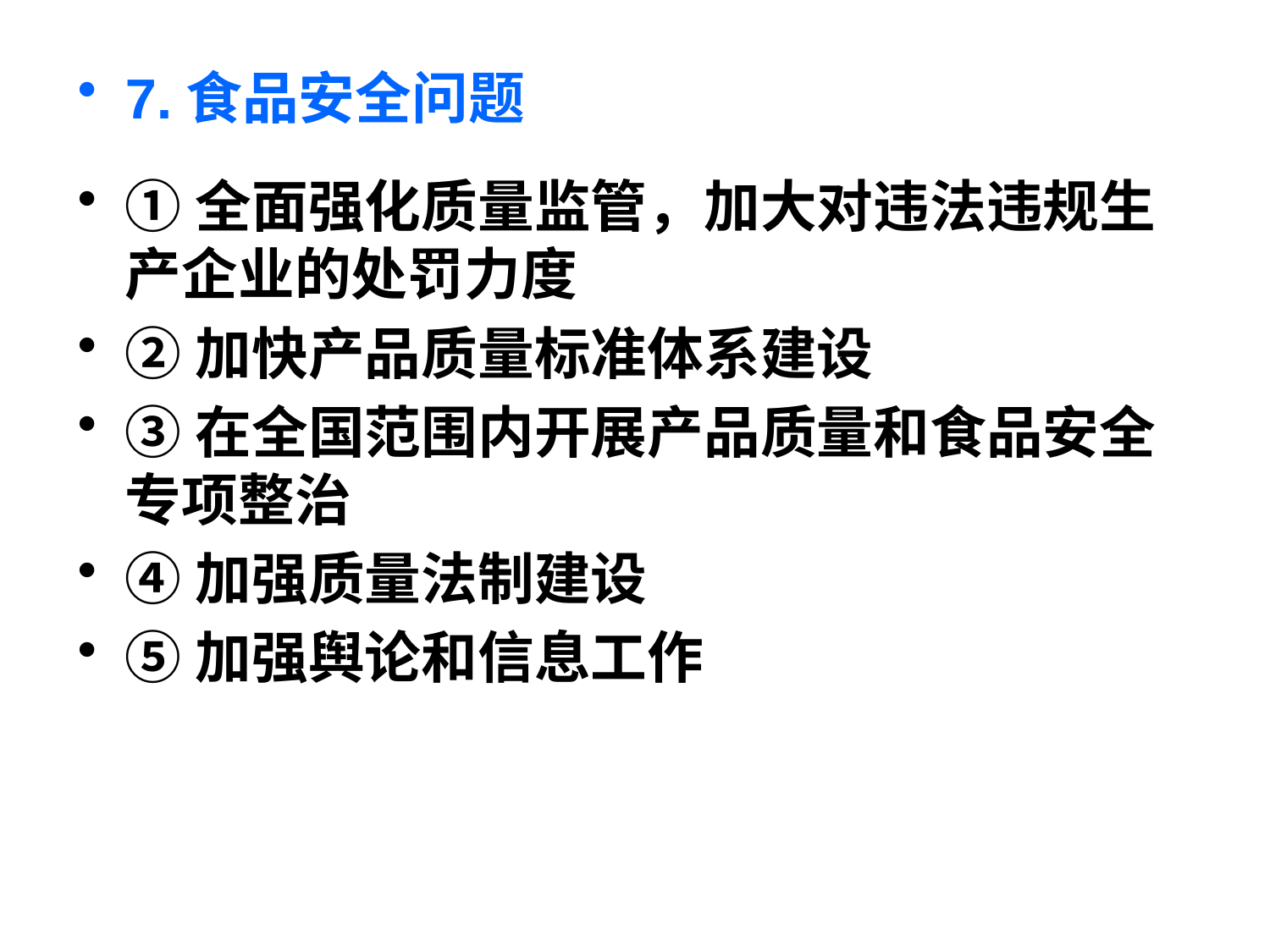

7.食品安全问题

①全面强化质量监管，加大对违法违规生产企业的处罚力度
②加快产品质量标准体系建设
③在全国范围内开展产品质量和食品安全专项整治
④加强质量法制建设
⑤加强舆论和信息工作